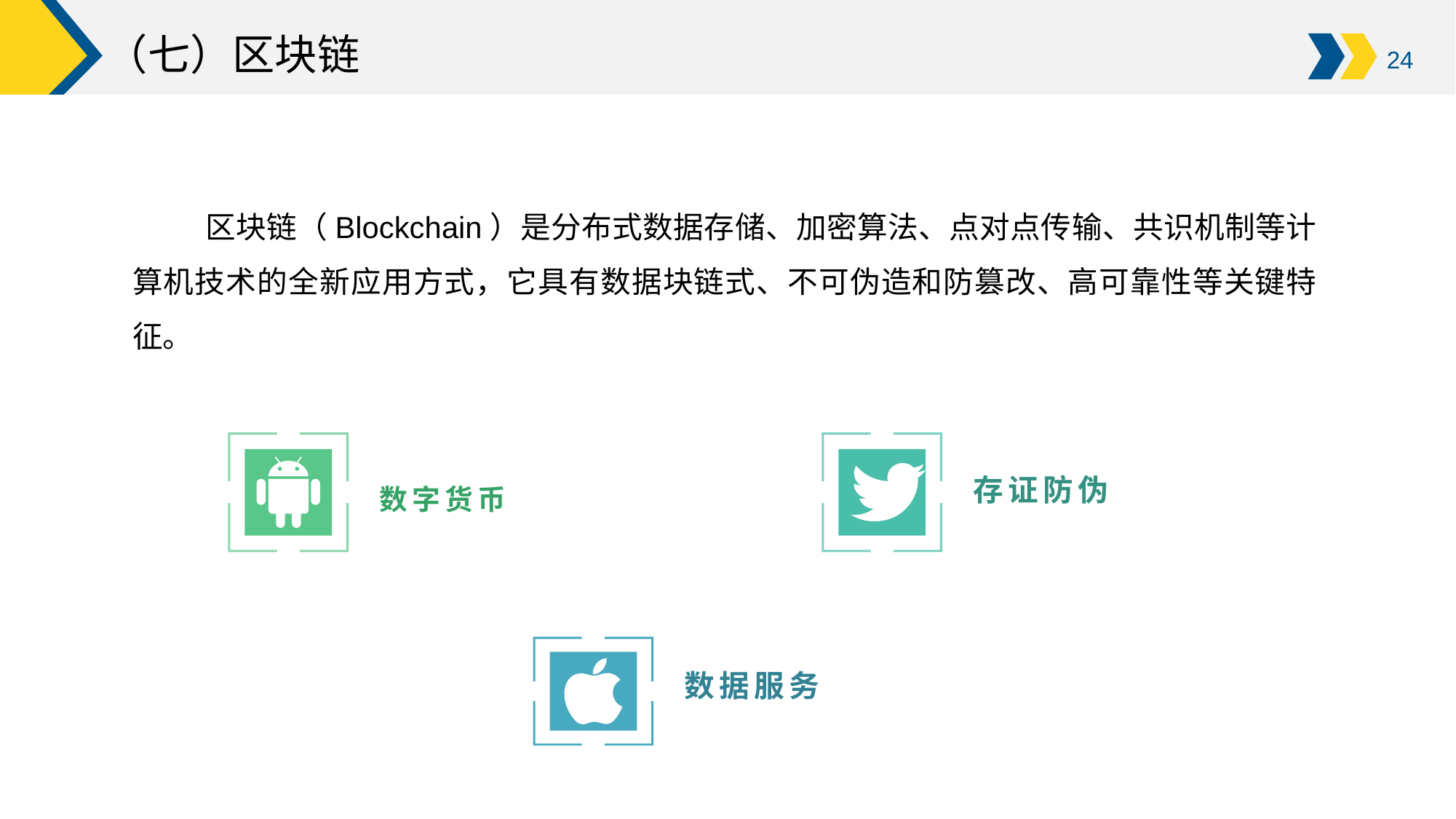

# （七）区块链
区块链（Blockchain）是分布式数据存储、加密算法、点对点传输、共识机制等计算机技术的全新应用方式，它具有数据块链式、不可伪造和防篡改、高可靠性等关键特征。

存证防伪

数字货币

数据服务